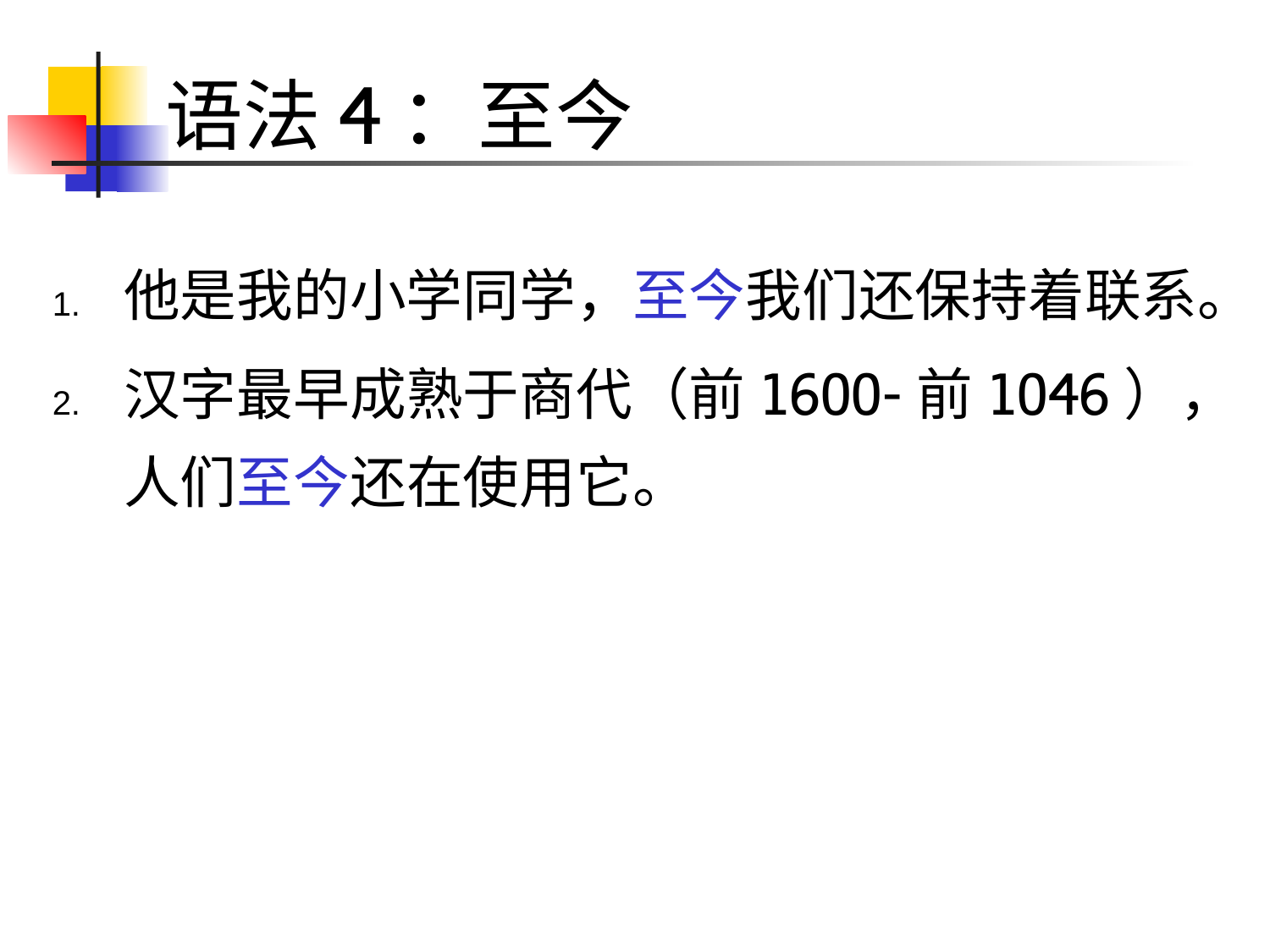

# 语法4：至今
他是我的小学同学，至今我们还保持着联系。
汉字最早成熟于商代（前1600-前1046），人们至今还在使用它。